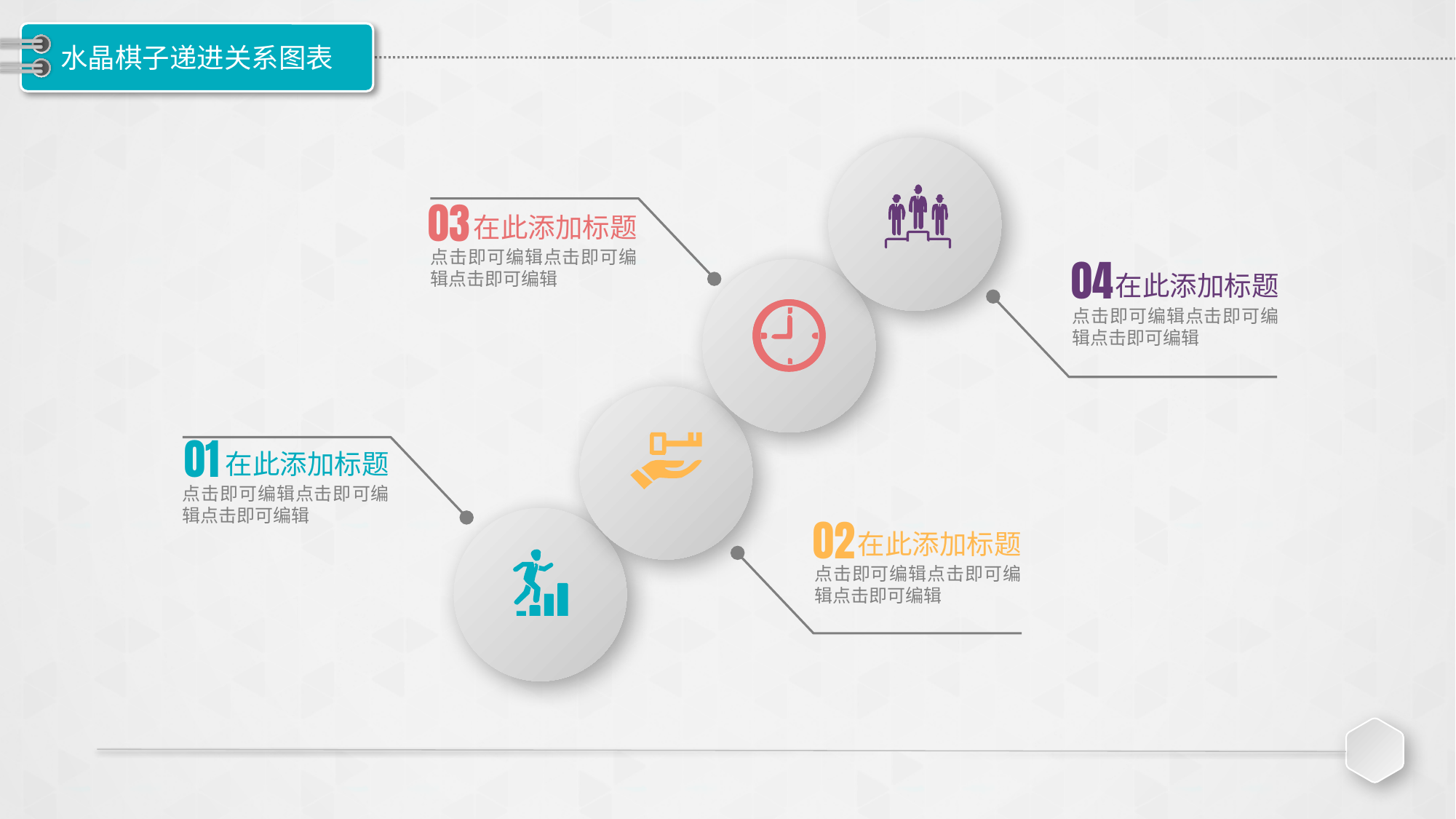

# 水晶棋子递进关系图表

03

在此添加标题
点击即可编辑点击即可编辑点击即可编辑
04

在此添加标题

点击即可编辑点击即可编辑点击即可编辑

01

在此添加标题
点击即可编辑点击即可编辑点击即可编辑

02
在此添加标题

点击即可编辑点击即可编辑点击即可编辑
9